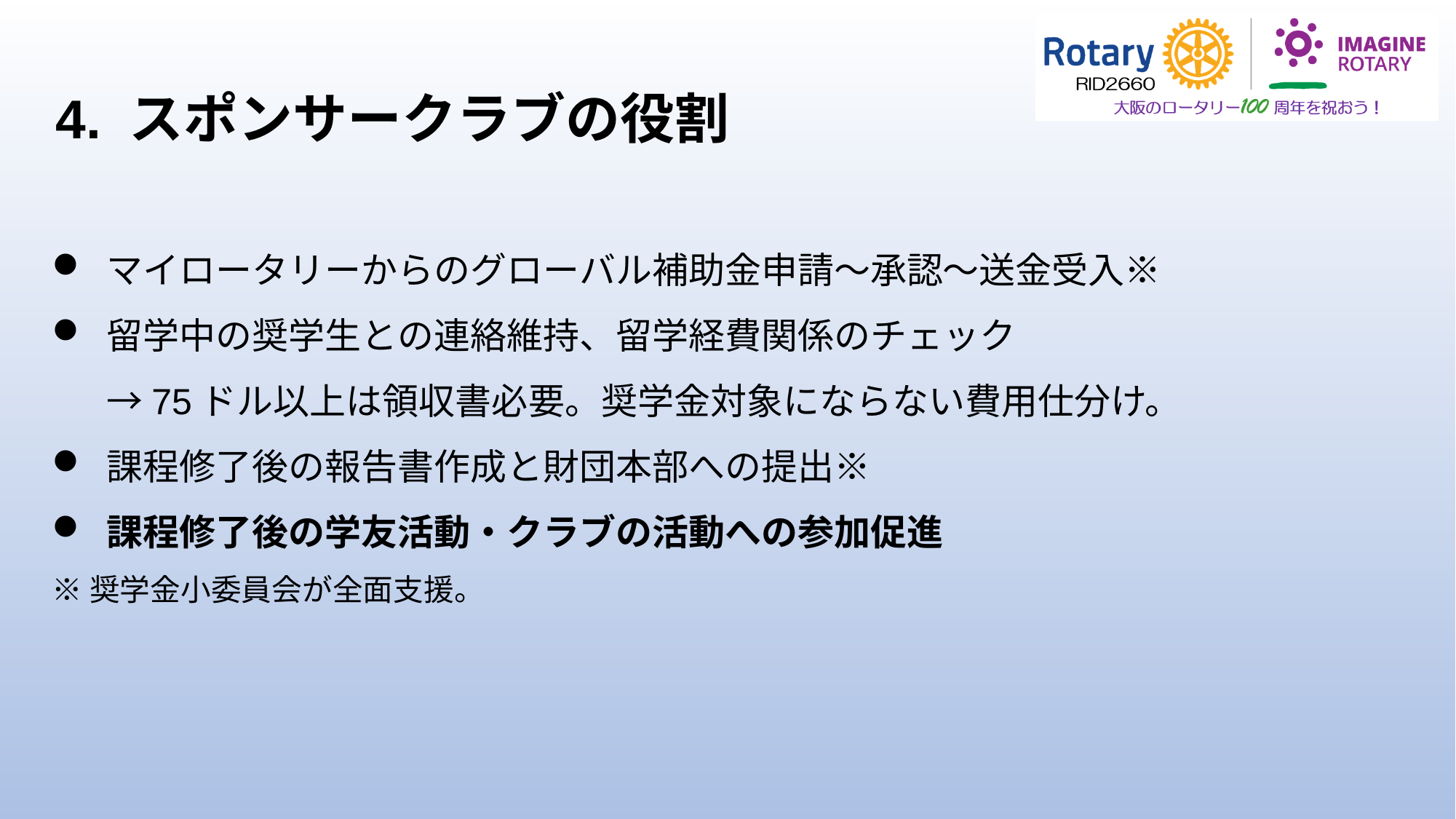

4. スポンサークラブの役割
マイロータリーからのグローバル補助金申請～承認〜送金受入※
留学中の奨学生との連絡維持、留学経費関係のチェック
→75ドル以上は領収書必要。奨学金対象にならない費用仕分け。
課程修了後の報告書作成と財団本部への提出※
課程修了後の学友活動・クラブの活動への参加促進
※奨学金小委員会が全面支援。